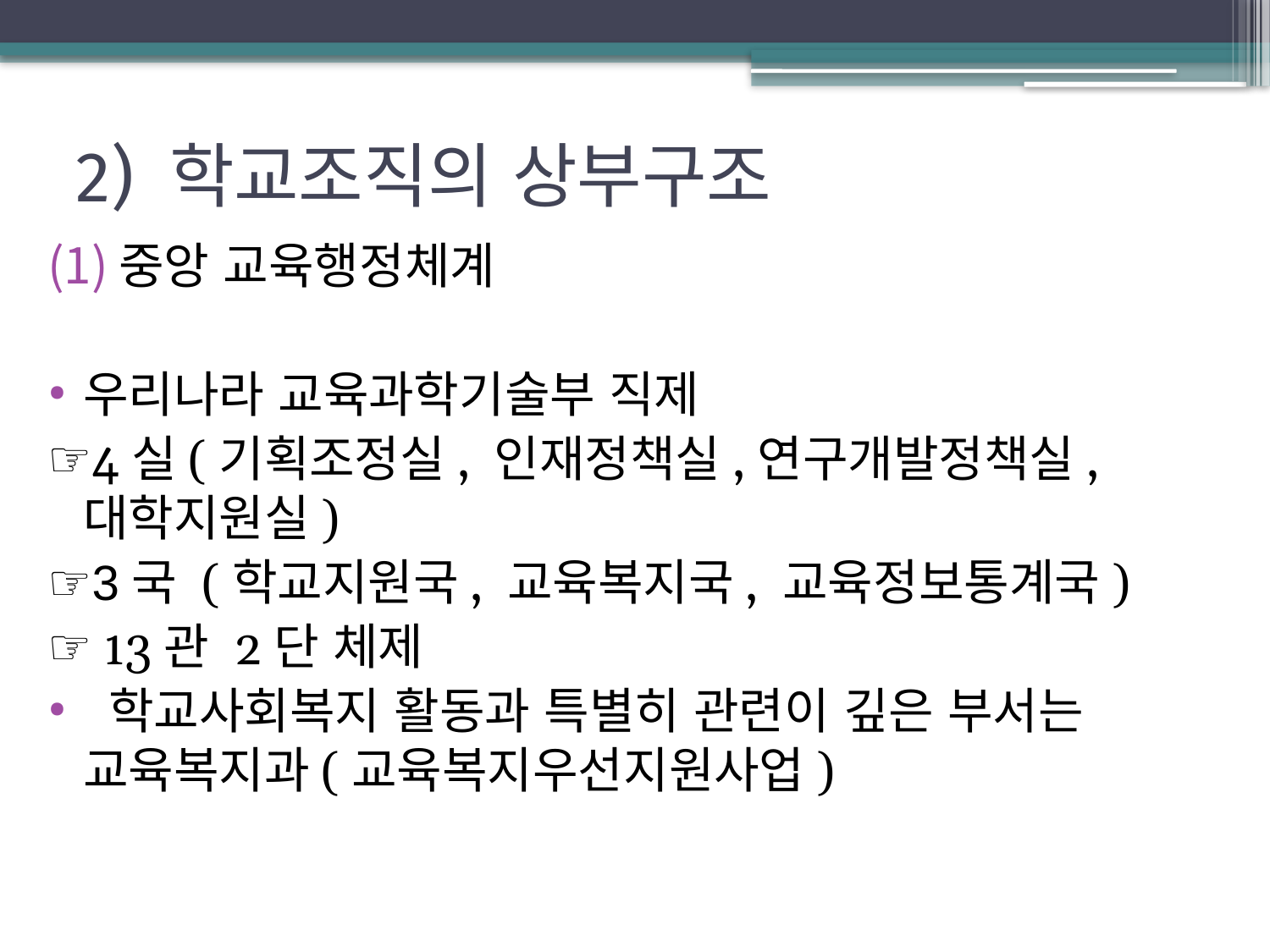

# 2) 학교조직의 상부구조
중앙 교육행정체계

우리나라 교육과학기술부 직제
☞4실(기획조정실, 인재정책실,연구개발정책실, 대학지원실)
☞3국 (학교지원국, 교육복지국, 교육정보통계국)
☞ 13관 2단 체제
 학교사회복지 활동과 특별히 관련이 깊은 부서는 교육복지과(교육복지우선지원사업)